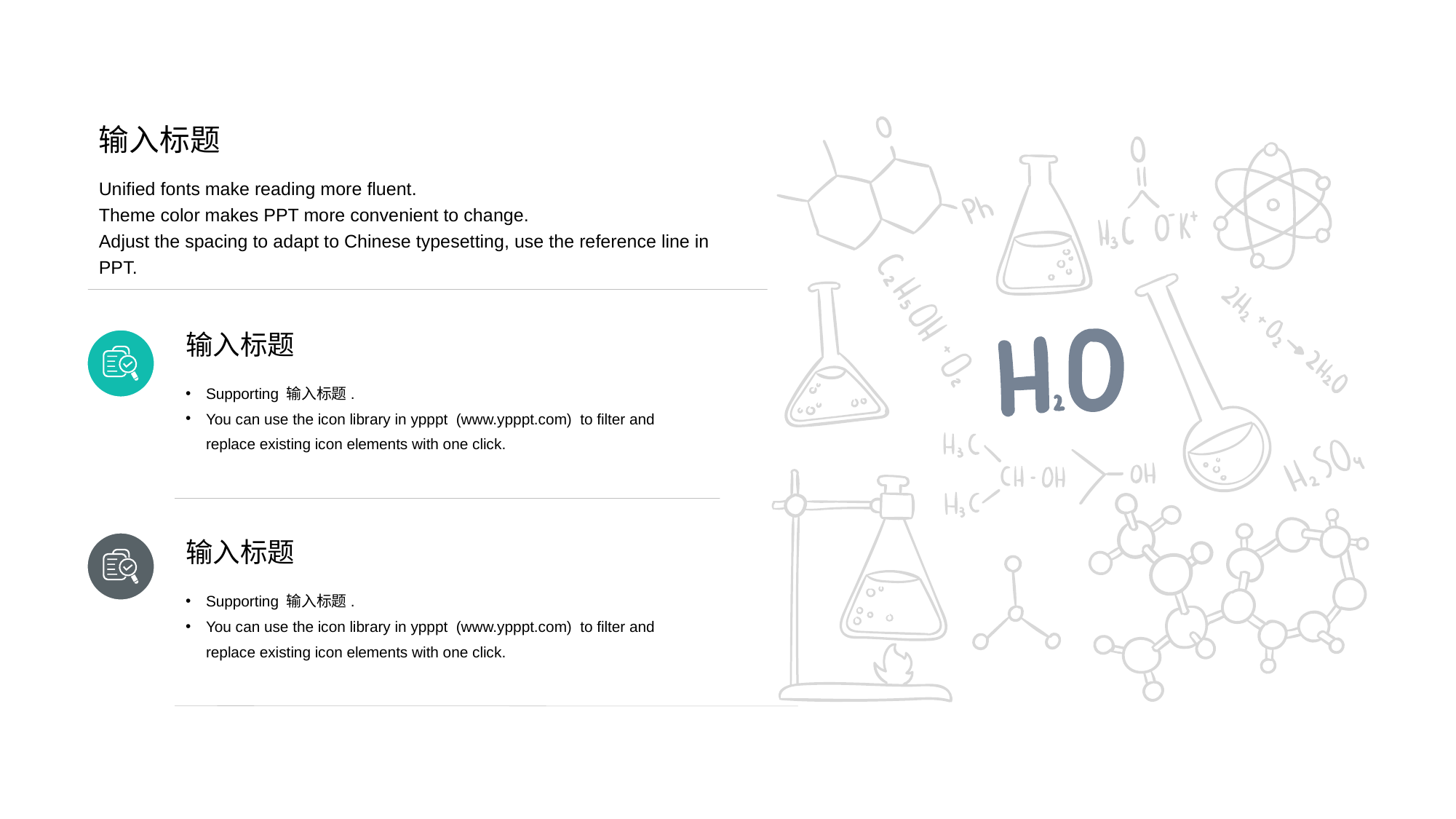

输入标题
Unified fonts make reading more fluent.
Theme color makes PPT more convenient to change.
Adjust the spacing to adapt to Chinese typesetting, use the reference line in PPT.
输入标题

Supporting 输入标题.
You can use the icon library in ypppt  (www.ypppt.com)  to filter and replace existing icon elements with one click.
输入标题

Supporting 输入标题.
You can use the icon library in ypppt  (www.ypppt.com)  to filter and replace existing icon elements with one click.